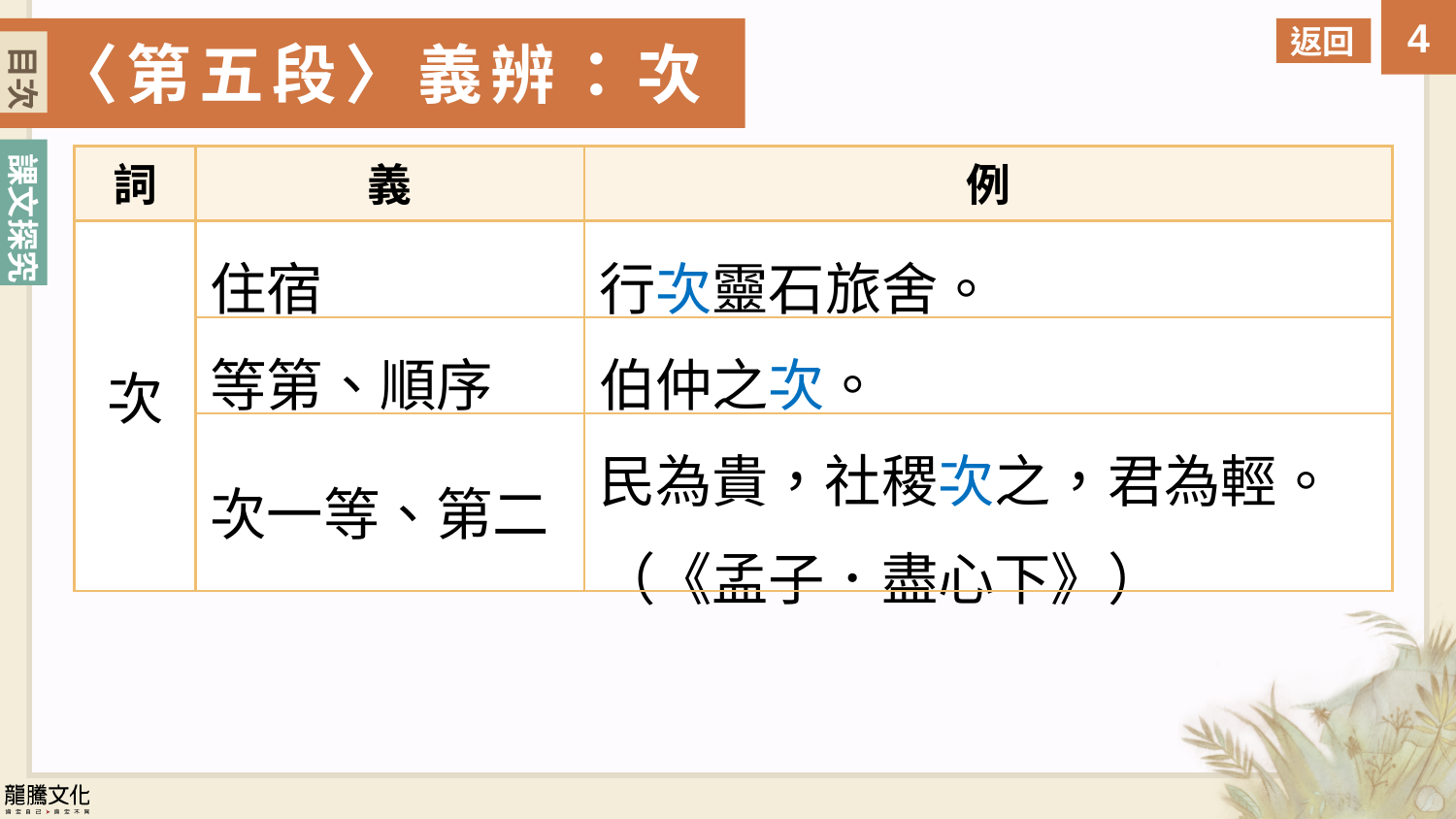

目次

返回
〈第五段〉義辨：次
目次
| 詞 | 義 | 例 |
| --- | --- | --- |
| 次 | 住宿 | 行次靈石旅舍。 |
|  | 等第、順序 | 伯仲之次。 |
|  | 次一等、第二 | 民為貴，社稷次之，君為輕。（《孟子．盡心下》） |